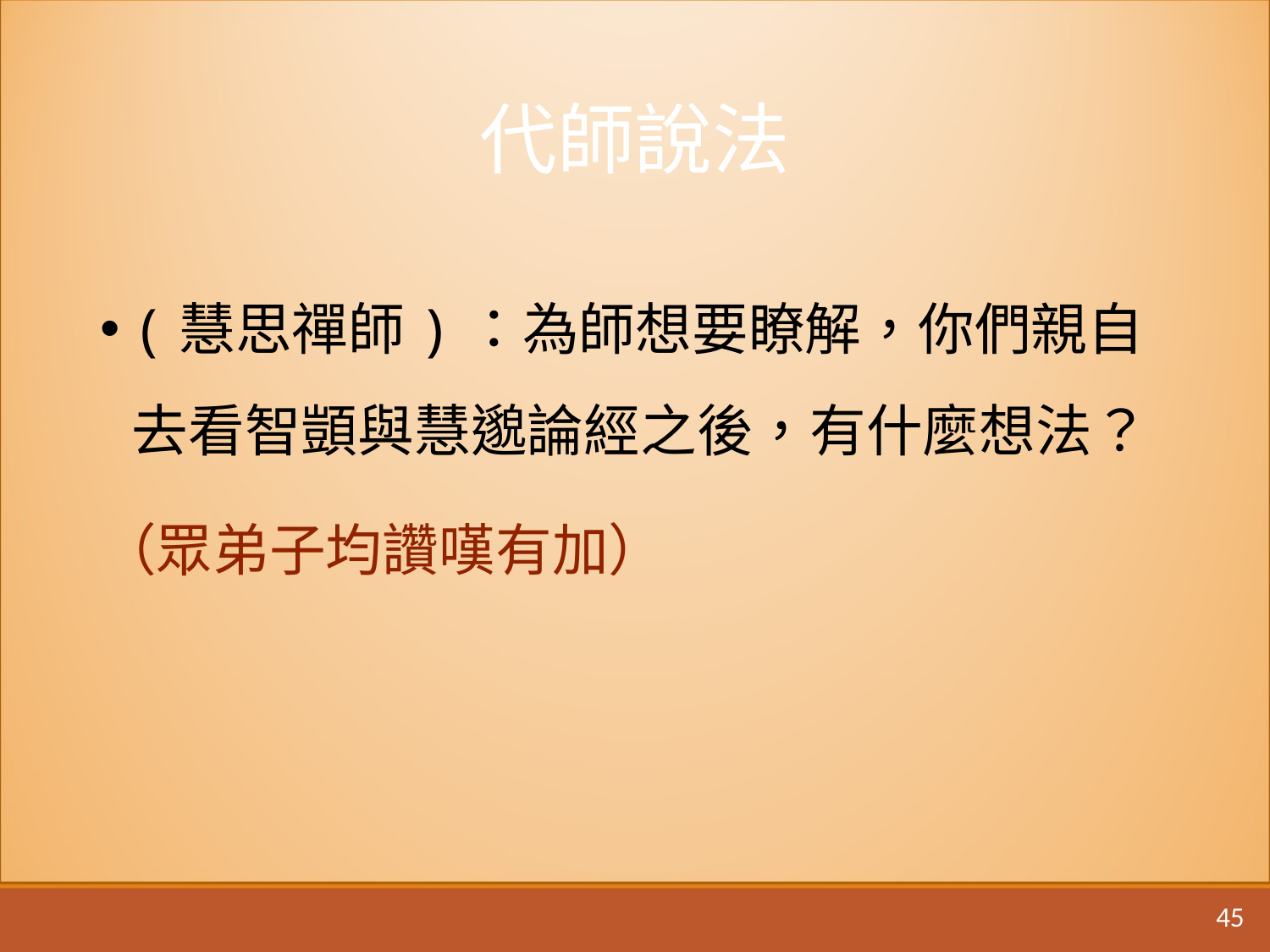

# 代師說法
(慧思禪師)：為師想要瞭解，你們親自去看智顗與慧邈論經之後，有什麼想法？
（眾弟子均讚嘆有加）

45